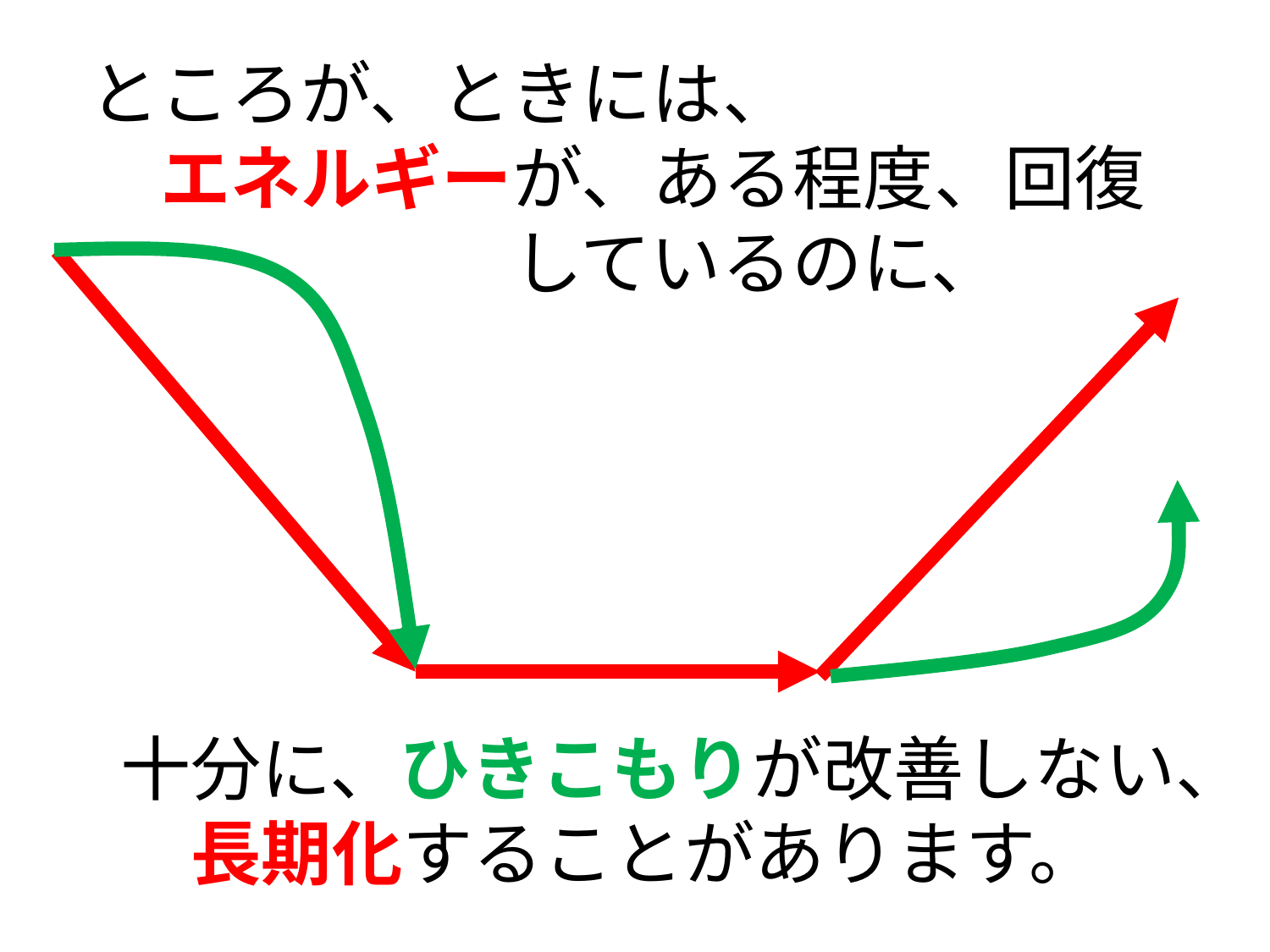

ところが、ときには、
　エネルギーが、ある程度、回復
　　　　　　しているのに、

十分に、ひきこもりが改善しない、
　長期化することがあります。